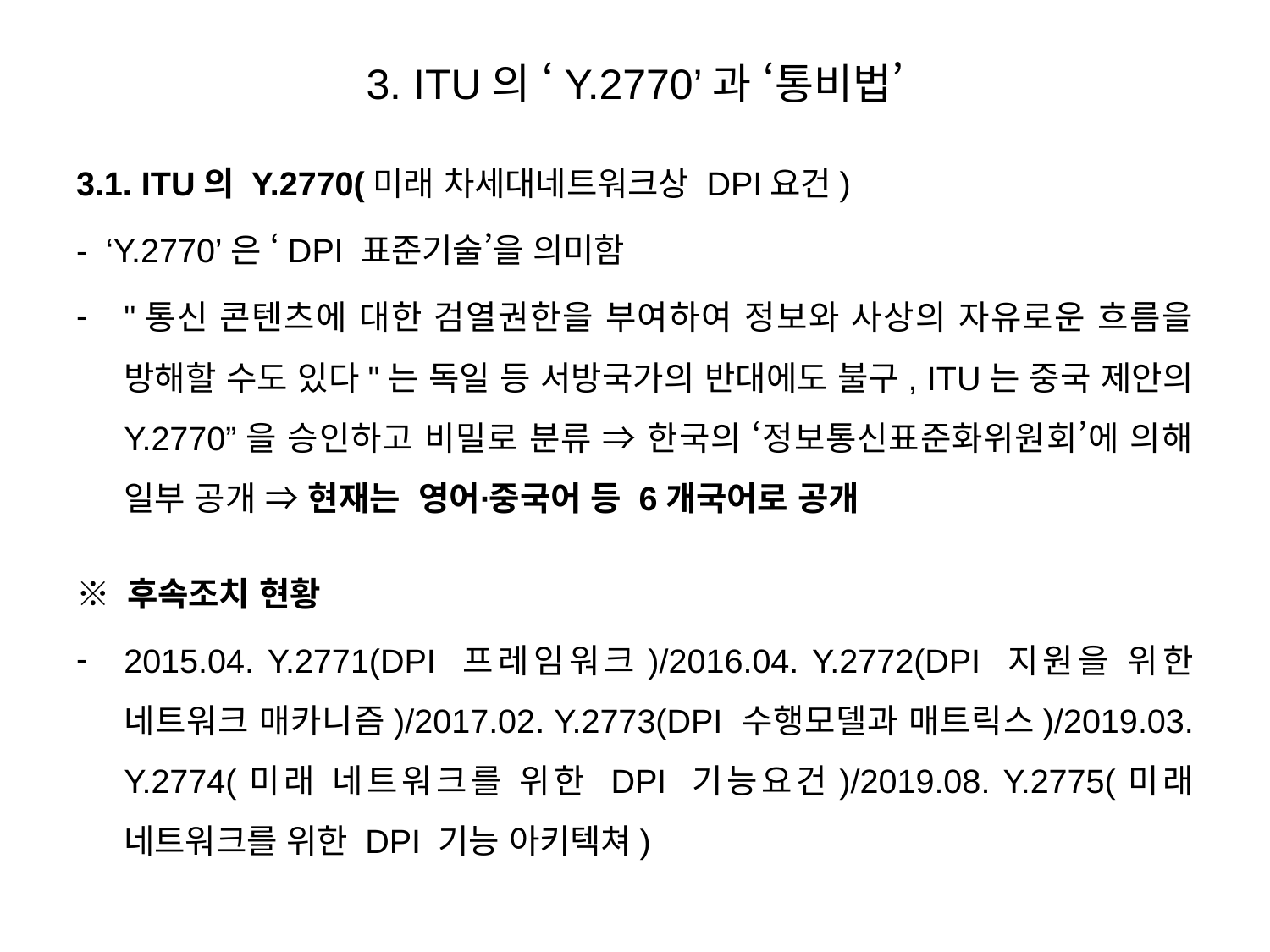

# 3. ITU의 ‘Y.2770’과 ‘통비법’
3.1. ITU의 Y.2770(미래 차세대네트워크상 DPI요건)
-  ‘Y.2770’은 ‘DPI 표준기술’을 의미함
"통신 콘텐츠에 대한 검열권한을 부여하여 정보와 사상의 자유로운 흐름을 방해할 수도 있다"는 독일 등 서방국가의 반대에도 불구, ITU는 중국 제안의 Y.2770”을 승인하고 비밀로 분류 ⇒ 한국의 ‘정보통신표준화위원회’에 의해 일부 공개 ⇒ 현재는  영어∙중국어 등 6개국어로 공개

※ 후속조치 현황
2015.04. Y.2771(DPI 프레임워크)/2016.04. Y.2772(DPI 지원을 위한 네트워크 매카니즘)/2017.02. Y.2773(DPI 수행모델과 매트릭스)/2019.03. Y.2774(미래 네트워크를 위한 DPI 기능요건)/2019.08. Y.2775(미래 네트워크를 위한 DPI 기능 아키텍쳐)